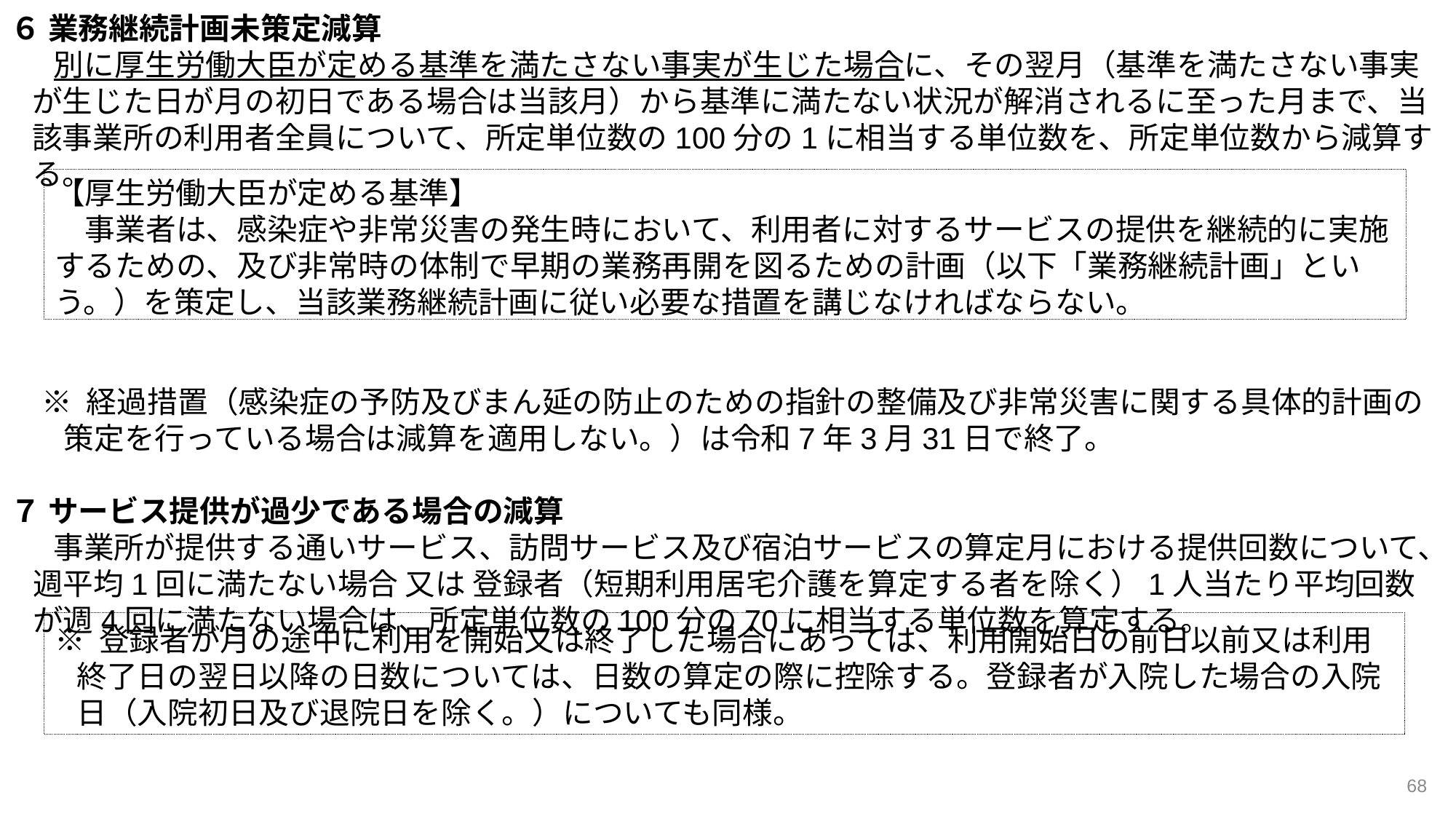

６ 業務継続計画未策定減算
別に厚生労働大臣が定める基準を満たさない事実が生じた場合に、その翌月（基準を満たさない事実が生じた日が月の初日である場合は当該月）から基準に満たない状況が解消されるに至った月まで、当該事業所の利用者全員について、所定単位数の100分の1に相当する単位数を、所定単位数から減算する。

※ 経過措置（感染症の予防及びまん延の防止のための指針の整備及び非常災害に関する具体的計画の策定を行っている場合は減算を適用しない。）は令和7年3月31日で終了。

７ サービス提供が過少である場合の減算
事業所が提供する通いサービス、訪問サービス及び宿泊サービスの算定月における提供回数について、週平均1回に満たない場合 又は 登録者（短期利用居宅介護を算定する者を除く）1人当たり平均回数が週4回に満たない場合は、所定単位数の100分の70に相当する単位数を算定する。
【厚生労働大臣が定める基準】
　事業者は、感染症や非常災害の発生時において、利用者に対するサービスの提供を継続的に実施するための、及び非常時の体制で早期の業務再開を図るための計画（以下「業務継続計画」という。）を策定し、当該業務継続計画に従い必要な措置を講じなければならない。
※ 登録者が月の途中に利用を開始又は終了した場合にあっては、利用開始日の前日以前又は利用終了日の翌日以降の日数については、日数の算定の際に控除する。登録者が入院した場合の入院日（入院初日及び退院日を除く。）についても同様。
68